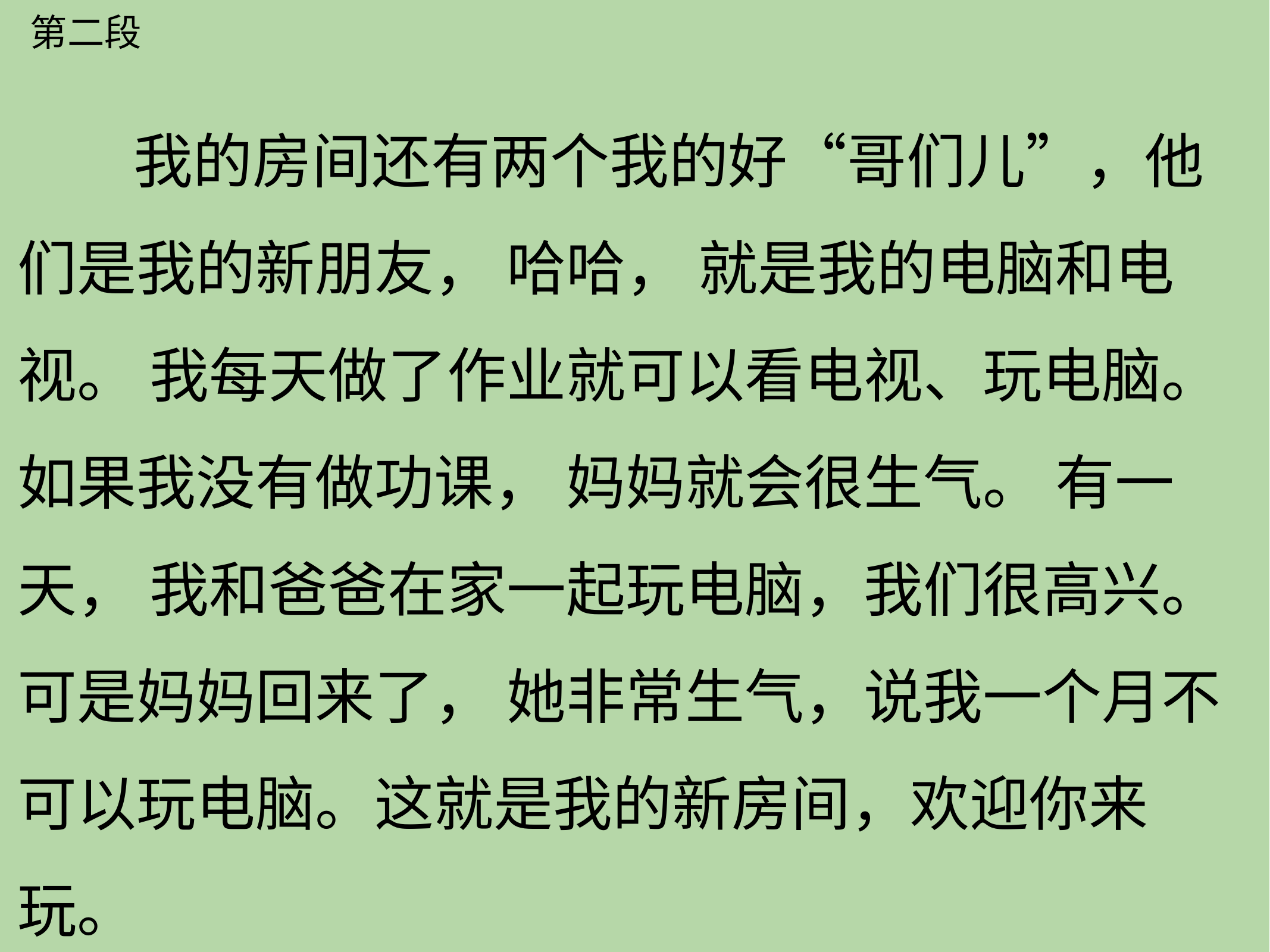

第二段
     我的房间还有两个我的好“哥们儿”，他们是我的新朋友， 哈哈， 就是我的电脑和电视。 我每天做了作业就可以看电视、玩电脑。 如果我没有做功课， 妈妈就会很生气。 有一天， 我和爸爸在家一起玩电脑，我们很高兴。 可是妈妈回来了， 她非常生气，说我一个月不可以玩电脑。这就是我的新房间，欢迎你来玩。